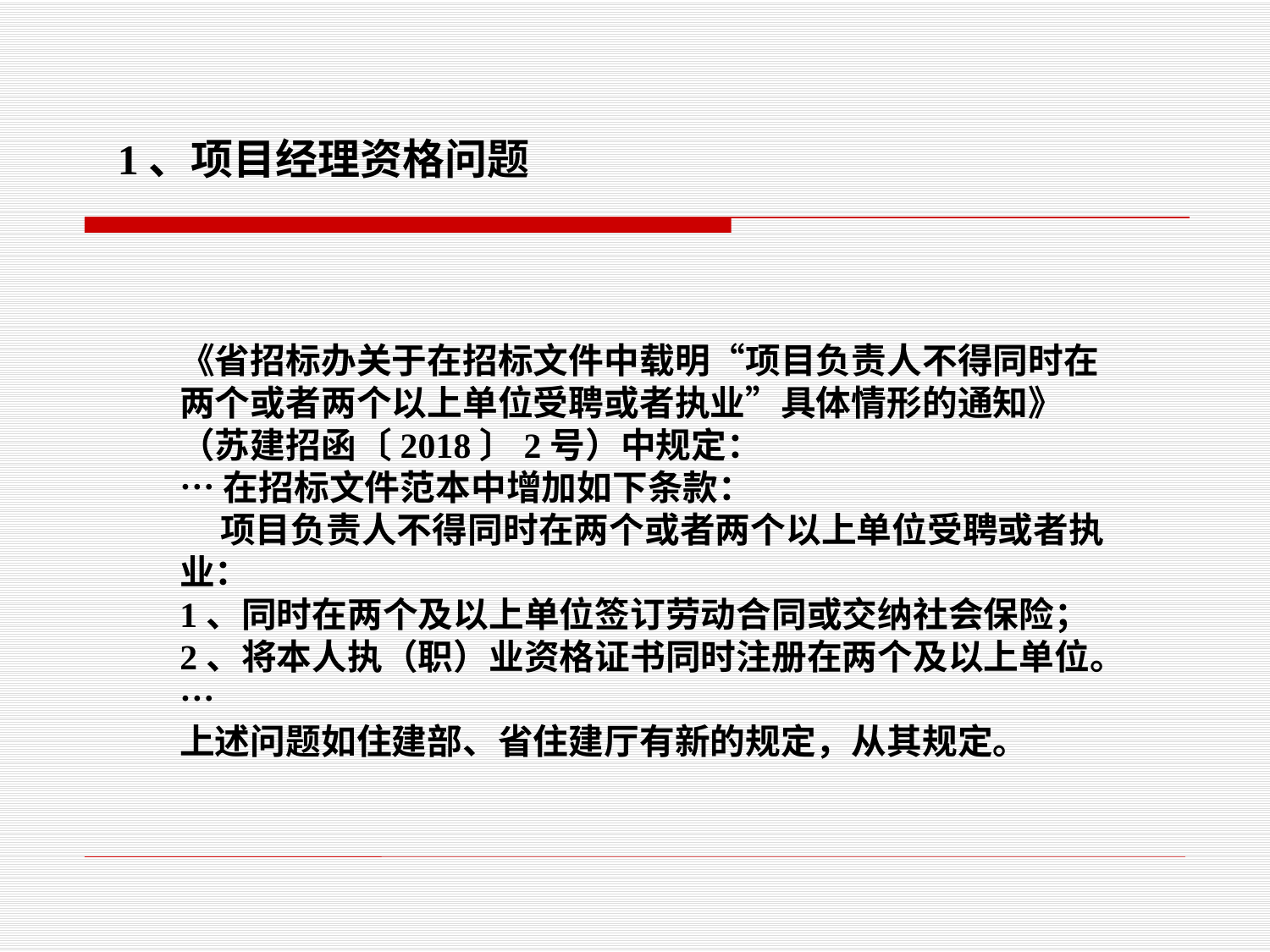

1、项目经理资格问题
《省招标办关于在招标文件中载明“项目负责人不得同时在两个或者两个以上单位受聘或者执业”具体情形的通知》（苏建招函〔2018〕2号）中规定：
…在招标文件范本中增加如下条款：
    项目负责人不得同时在两个或者两个以上单位受聘或者执业：
1、同时在两个及以上单位签订劳动合同或交纳社会保险；
2、将本人执（职）业资格证书同时注册在两个及以上单位。…
上述问题如住建部、省住建厅有新的规定，从其规定。